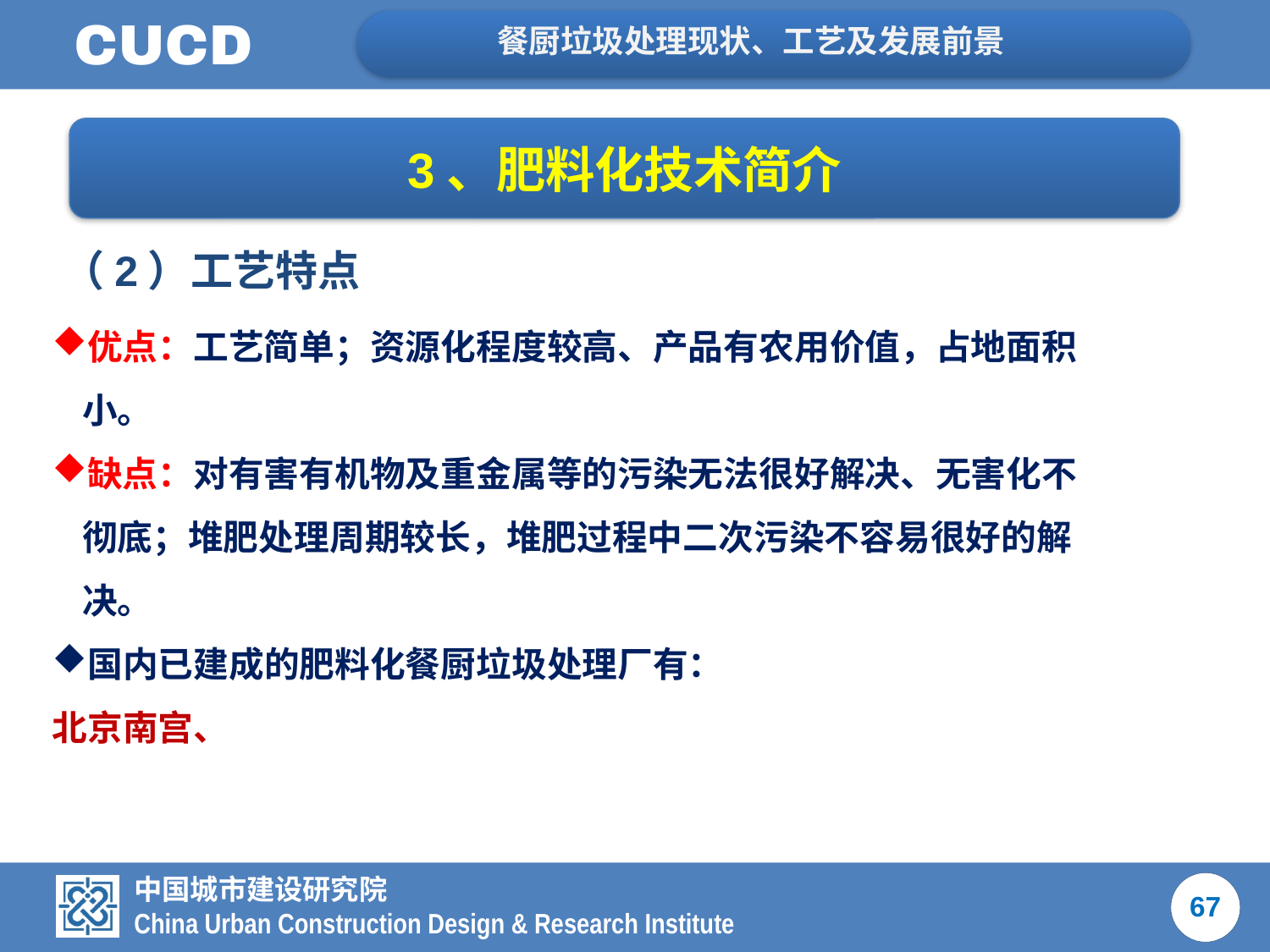

3、肥料化技术简介
（2）工艺特点
优点：工艺简单；资源化程度较高、产品有农用价值，占地面积小。
缺点：对有害有机物及重金属等的污染无法很好解决、无害化不彻底；堆肥处理周期较长，堆肥过程中二次污染不容易很好的解决。
国内已建成的肥料化餐厨垃圾处理厂有：
北京南宫、
67